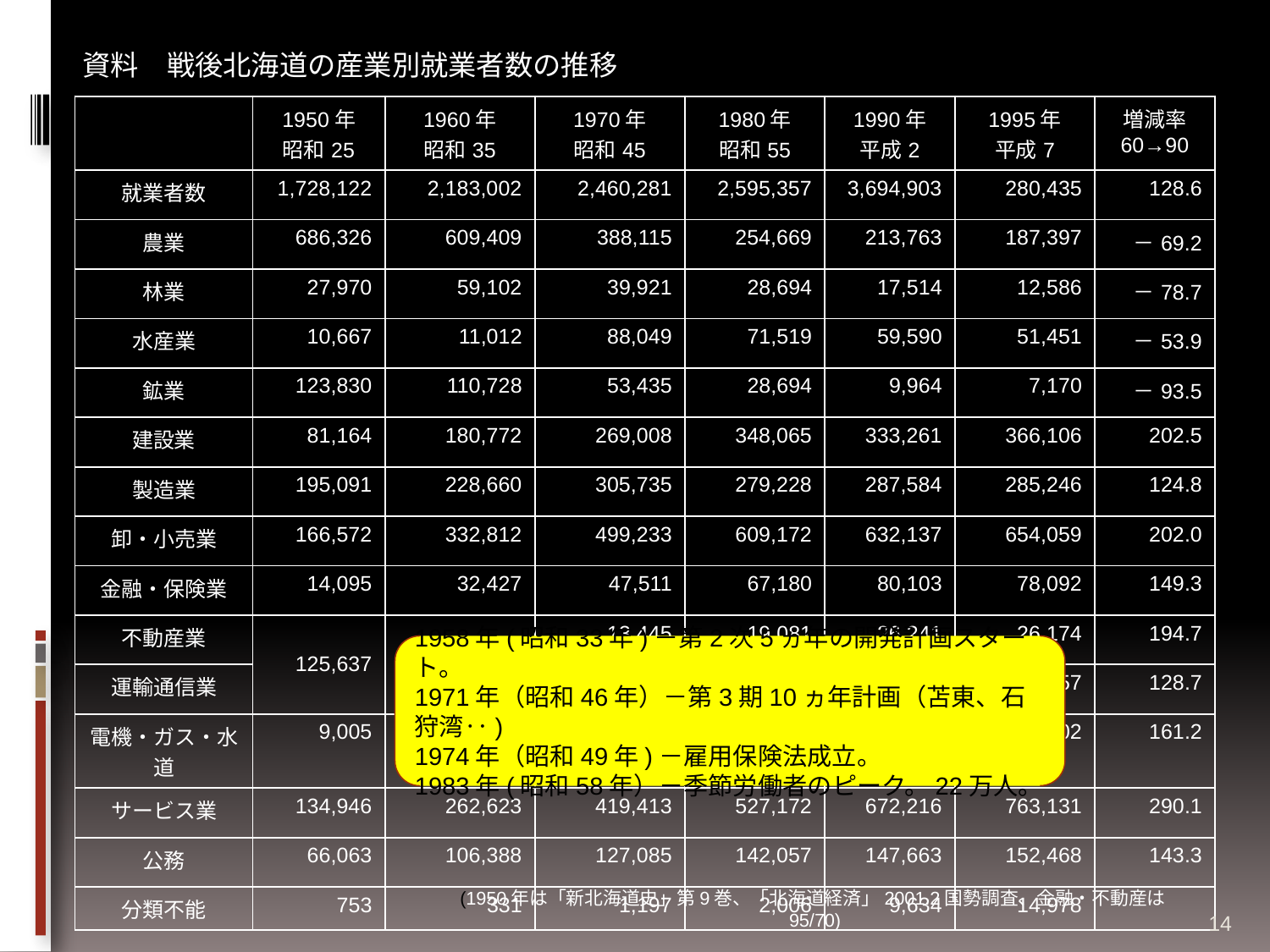

資料　戦後北海道の産業別就業者数の推移
|  | 1950年 昭和25 | 1960年 昭和35 | 1970年 昭和45 | 1980年 昭和55 | 1990年 平成2 | 1995年 平成7 | 増減率 60→90 |
| --- | --- | --- | --- | --- | --- | --- | --- |
| 就業者数 | 1,728,122 | 2,183,002 | 2,460,281 | 2,595,357 | 3,694,903 | 280,435 | 128.6 |
| 農業 | 686,326 | 609,409 | 388,115 | 254,669 | 213,763 | 187,397 | －69.2 |
| 林業 | 27,970 | 59,102 | 39,921 | 28,694 | 17,514 | 12,586 | －78.7 |
| 水産業 | 10,667 | 11,012 | 88,049 | 71,519 | 59,590 | 51,451 | －53.9 |
| 鉱業 | 123,830 | 110,728 | 53,435 | 28,694 | 9,964 | 7,170 | －93.5 |
| 建設業 | 81,164 | 180,772 | 269,008 | 348,065 | 333,261 | 366,106 | 202.5 |
| 製造業 | 195,091 | 228,660 | 305,735 | 279,228 | 287,584 | 285,246 | 124.8 |
| 卸・小売業 | 166,572 | 332,812 | 499,233 | 609,172 | 632,137 | 654,059 | 202.0 |
| 金融・保険業 | 14,095 | 32,427 | 47,511 | 67,180 | 80,103 | 78,092 | 149.3 |
| 不動産業 | 125,637 | 148,450 | 13,445 | 19,081 | 26,241 | 26,174 | 194.7 |
| 運輸通信業 |  |  | 195,172 | 202,317 | 184,756 | 191,057 | 128.7 |
| 電機・ガス・水道 | 9,005 | 10,240 | 12,883 | 15,906 | 15,507 | 16,502 | 161.2 |
| サービス業 | 134,946 | 262,623 | 419,413 | 527,172 | 672,216 | 763,131 | 290.1 |
| 公務 | 66,063 | 106,388 | 127,085 | 142,057 | 147,663 | 152,468 | 143.3 |
| 分類不能 | 753 | 331 | 1,197 | 2,006 | 9,634 | 14,978 |  |
1958年(昭和33年)－第2次5ヵ年の開発計画スタート。
1971年（昭和46年）－第3期10ヵ年計画（苫東、石狩湾‥)
1974年（昭和49年)－雇用保険法成立。
1983年(昭和58年）－季節労働者のピーク。22万人。
(1950年は「新北海道史」第9巻、「北海道経済」2001.2国勢調査、金融・不動産は95/70)
14